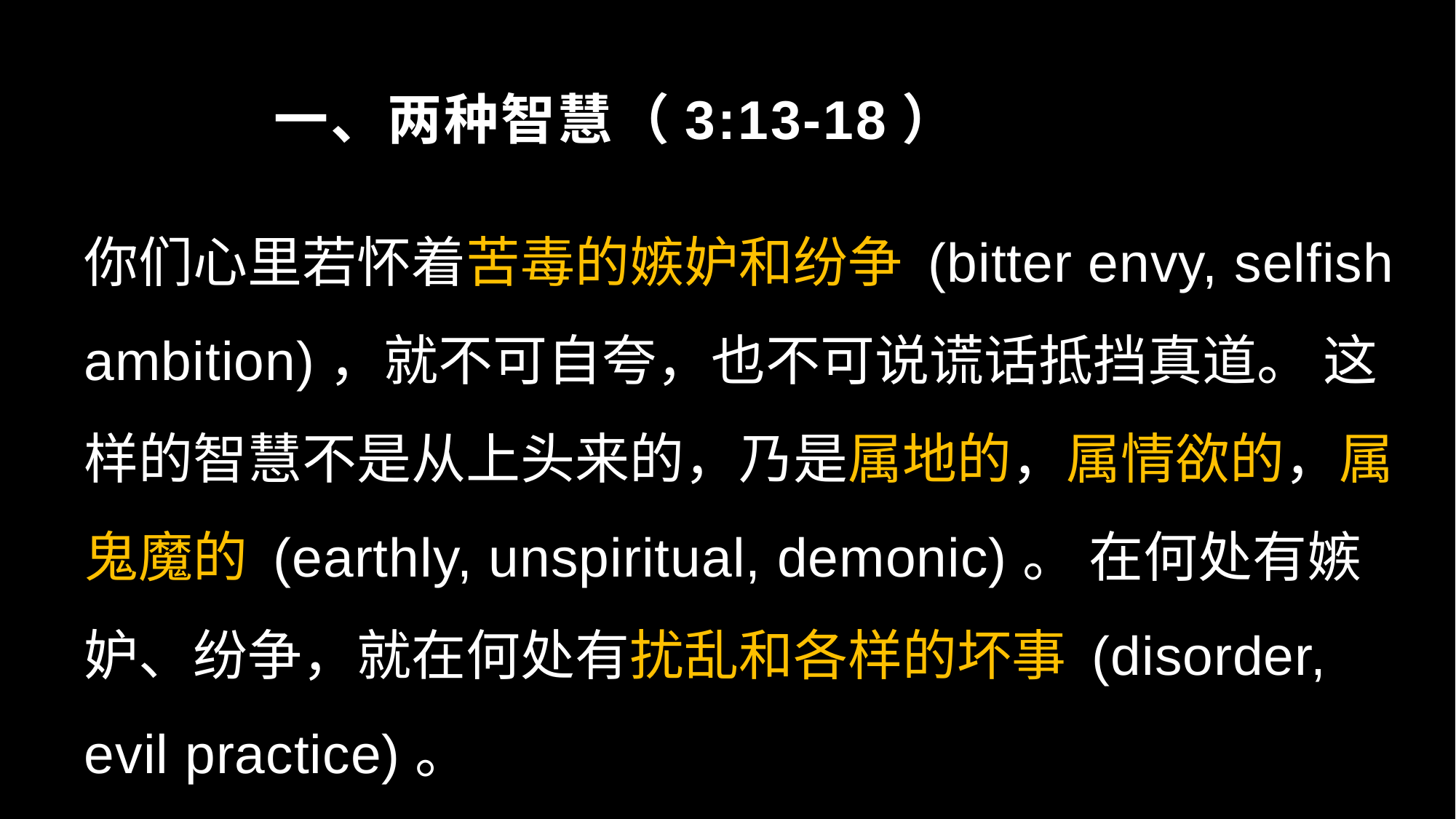

# 一、两种智慧（3:13-18）
你们心里若怀着苦毒的嫉妒和纷争 (bitter envy, selfish ambition)，就不可自夸，也不可说谎话抵挡真道。 这样的智慧不是从上头来的，乃是属地的，属情欲的，属鬼魔的 (earthly, unspiritual, demonic)。 在何处有嫉妒、纷争，就在何处有扰乱和各样的坏事 (disorder, evil practice)。